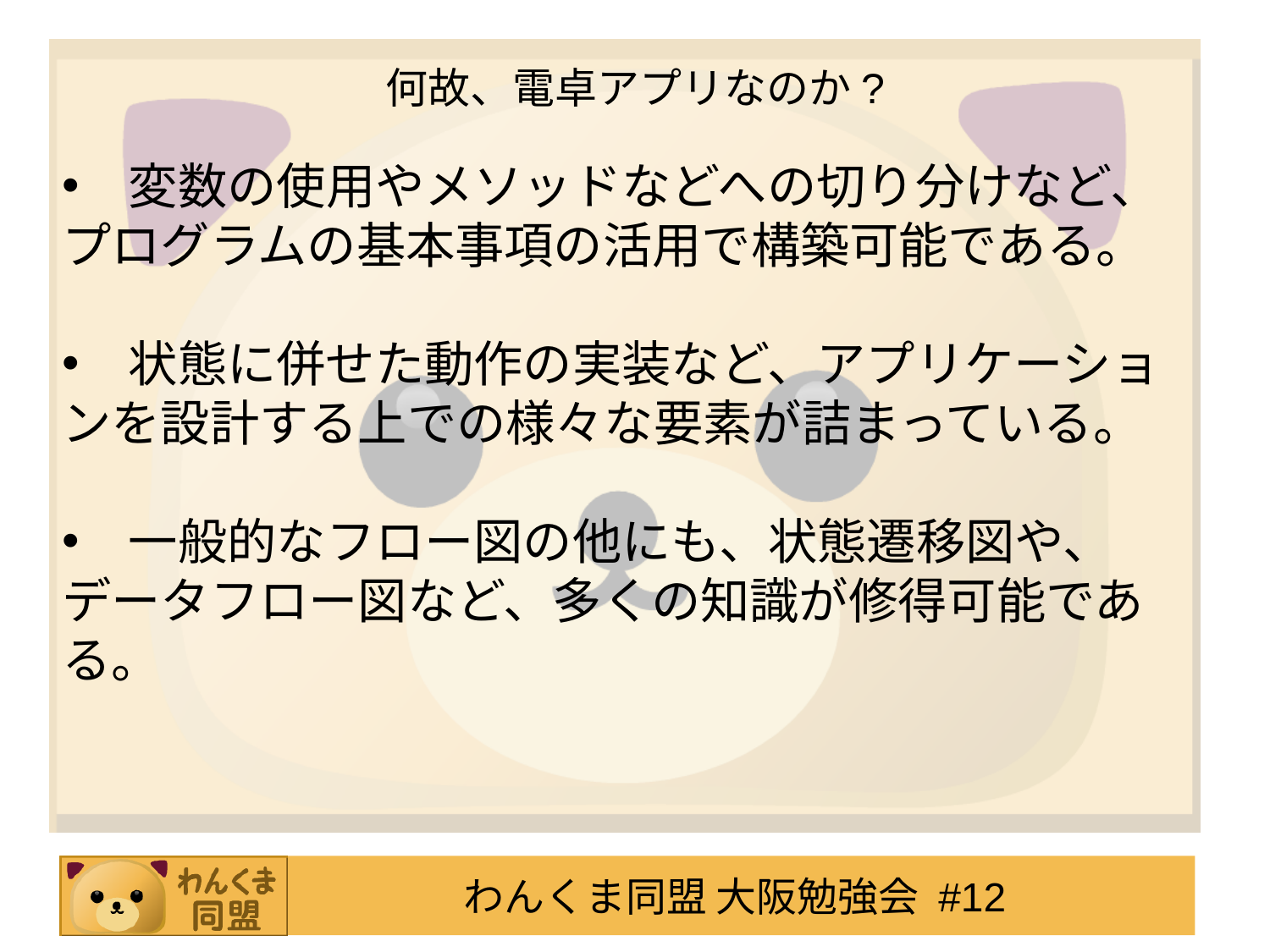

# 何故、電卓アプリなのか?
　変数の使用やメソッドなどへの切り分けなど、プログラムの基本事項の活用で構築可能である。

　状態に併せた動作の実装など、アプリケーションを設計する上での様々な要素が詰まっている。

　一般的なフロー図の他にも、状態遷移図や、データフロー図など、多くの知識が修得可能である。